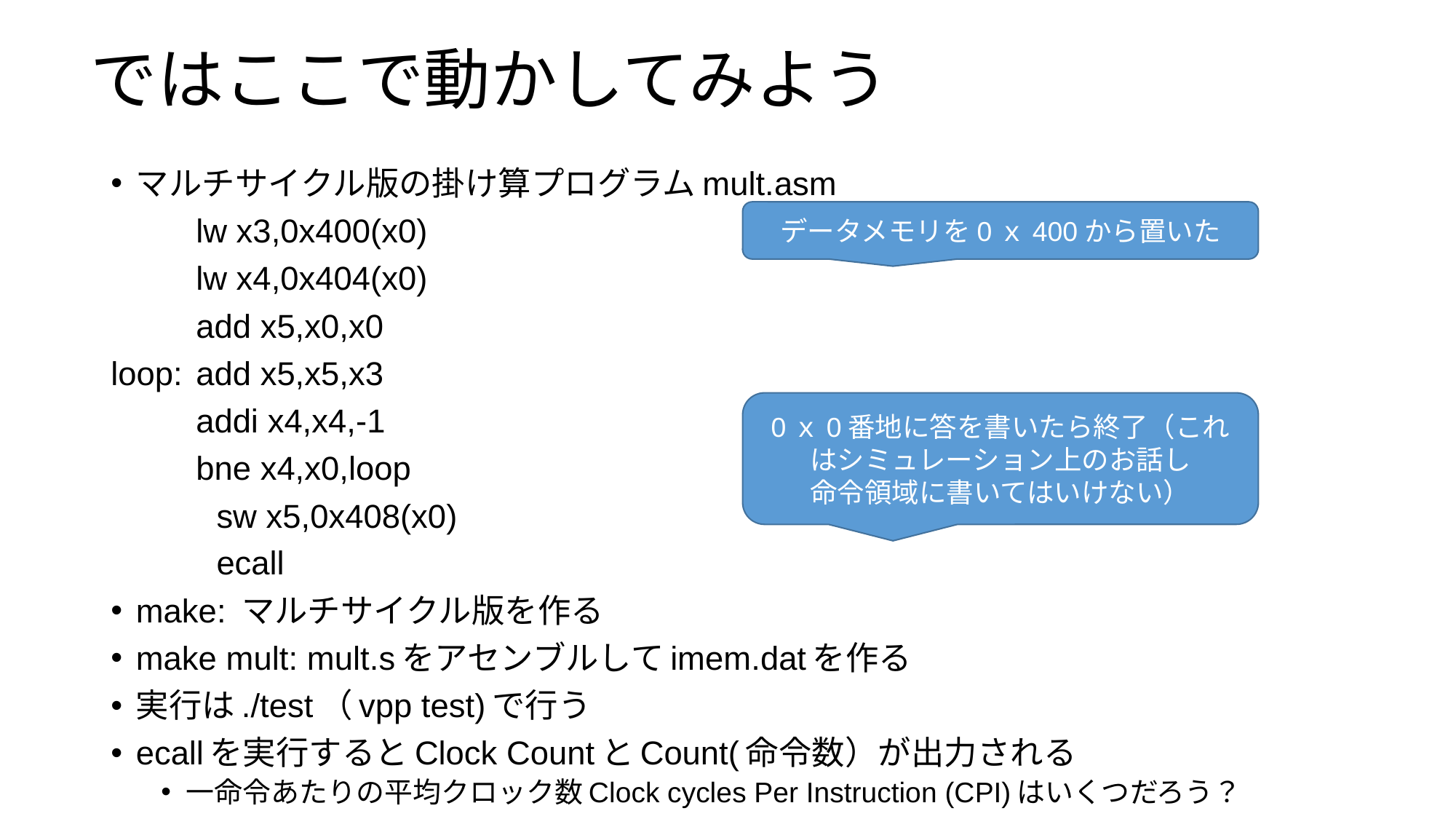

# ではここで動かしてみよう
マルチサイクル版の掛け算プログラムmult.asm
	lw x3,0x400(x0)
	lw x4,0x404(x0)
	add x5,x0,x0
loop:	add x5,x5,x3
	addi x4,x4,-1
	bne x4,x0,loop
　　　sw x5,0x408(x0)
　　　ecall
make: マルチサイクル版を作る
make mult: mult.sをアセンブルしてimem.datを作る
実行は./test（vpp test)で行う
ecallを実行するとClock CountとCount(命令数）が出力される
一命令あたりの平均クロック数Clock cycles Per Instruction (CPI)はいくつだろう？

データメモリを0ｘ400から置いた
0ｘ0番地に答を書いたら終了（これはシミュレーション上のお話し
命令領域に書いてはいけない）